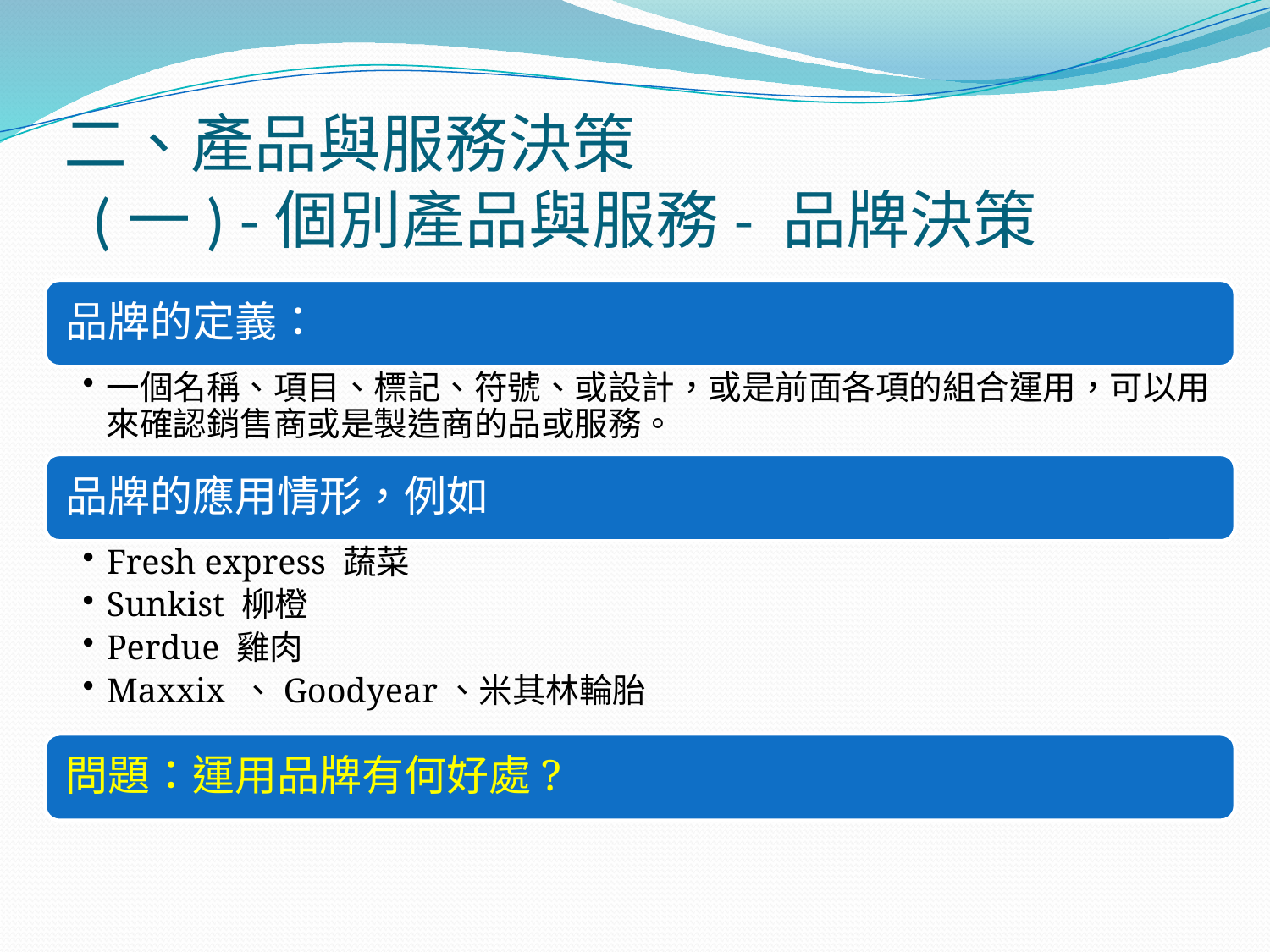

# 二、產品與服務決策 (一) -個別產品與服務- 品牌決策
品牌的定義：
一個名稱、項目、標記、符號、或設計，或是前面各項的組合運用，可以用來確認銷售商或是製造商的品或服務。
品牌的應用情形，例如
Fresh express 蔬菜
Sunkist 柳橙
Perdue 雞肉
Maxxix 、Goodyear、米其林輪胎
問題：運用品牌有何好處?